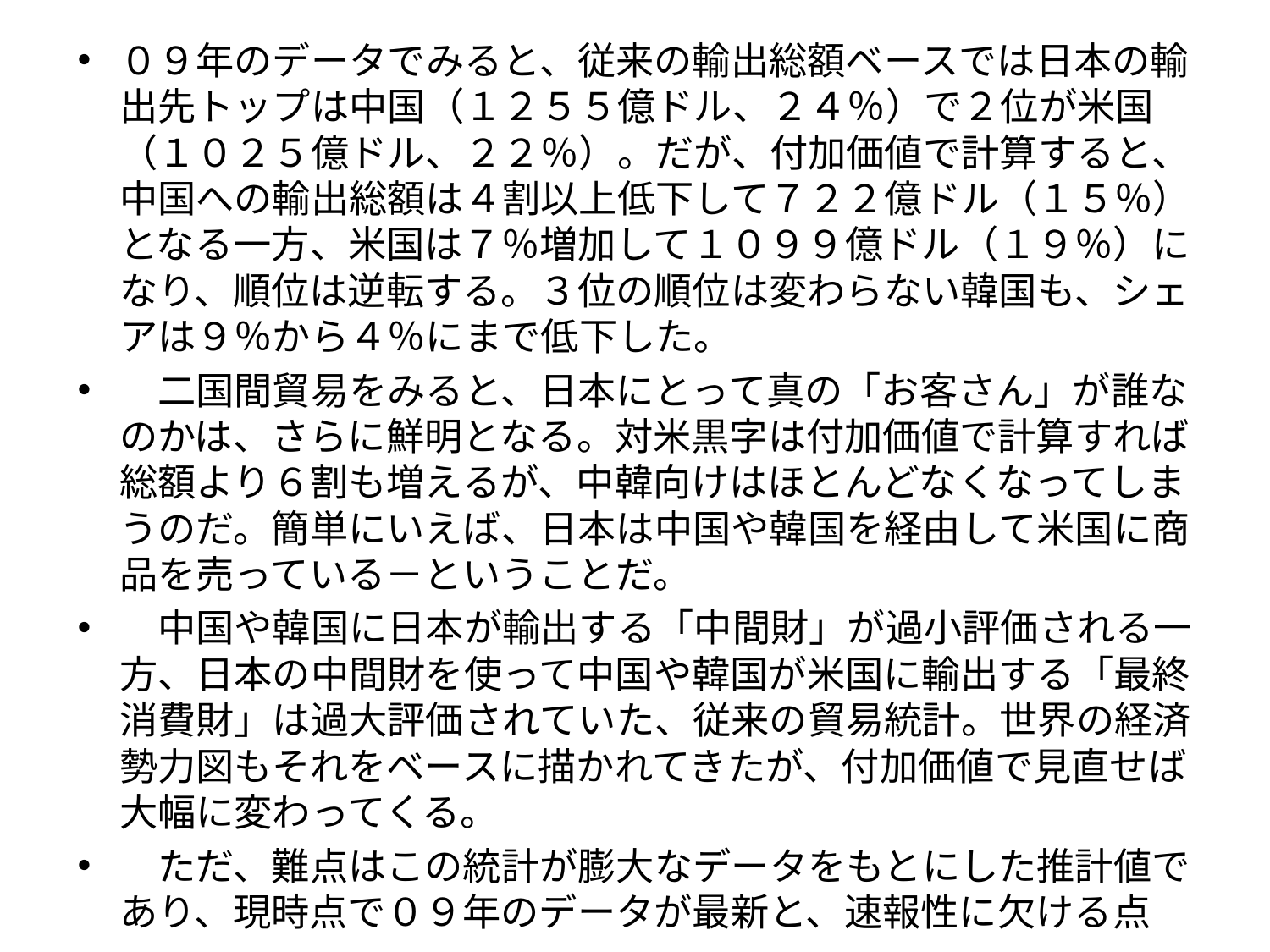

０９年のデータでみると、従来の輸出総額ベースでは日本の輸出先トップは中国（１２５５億ドル、２４％）で２位が米国（１０２５億ドル、２２％）。だが、付加価値で計算すると、中国への輸出総額は４割以上低下して７２２億ドル（１５％）となる一方、米国は７％増加して１０９９億ドル（１９％）になり、順位は逆転する。３位の順位は変わらない韓国も、シェアは９％から４％にまで低下した。
　二国間貿易をみると、日本にとって真の「お客さん」が誰なのかは、さらに鮮明となる。対米黒字は付加価値で計算すれば総額より６割も増えるが、中韓向けはほとんどなくなってしまうのだ。簡単にいえば、日本は中国や韓国を経由して米国に商品を売っている－ということだ。
　中国や韓国に日本が輸出する「中間財」が過小評価される一方、日本の中間財を使って中国や韓国が米国に輸出する「最終消費財」は過大評価されていた、従来の貿易統計。世界の経済勢力図もそれをベースに描かれてきたが、付加価値で見直せば大幅に変わってくる。
　ただ、難点はこの統計が膨大なデータをもとにした推計値であり、現時点で０９年のデータが最新と、速報性に欠ける点